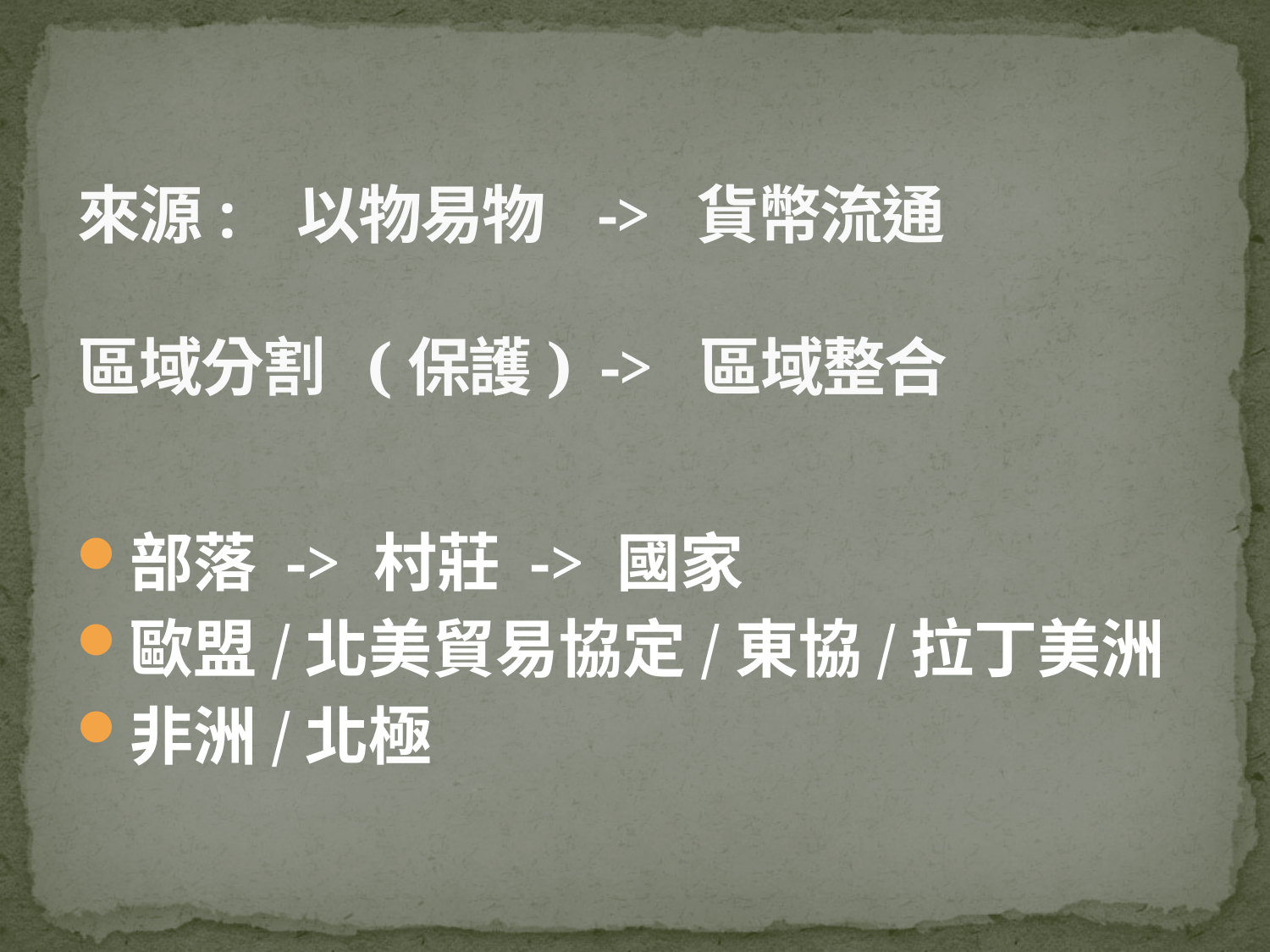

# 來源:   以物易物   ->  貨幣流通 區域分割  (保護)  ->  區域整合
部落 -> 村莊 -> 國家
歐盟/北美貿易協定/東協/拉丁美洲
非洲/北極